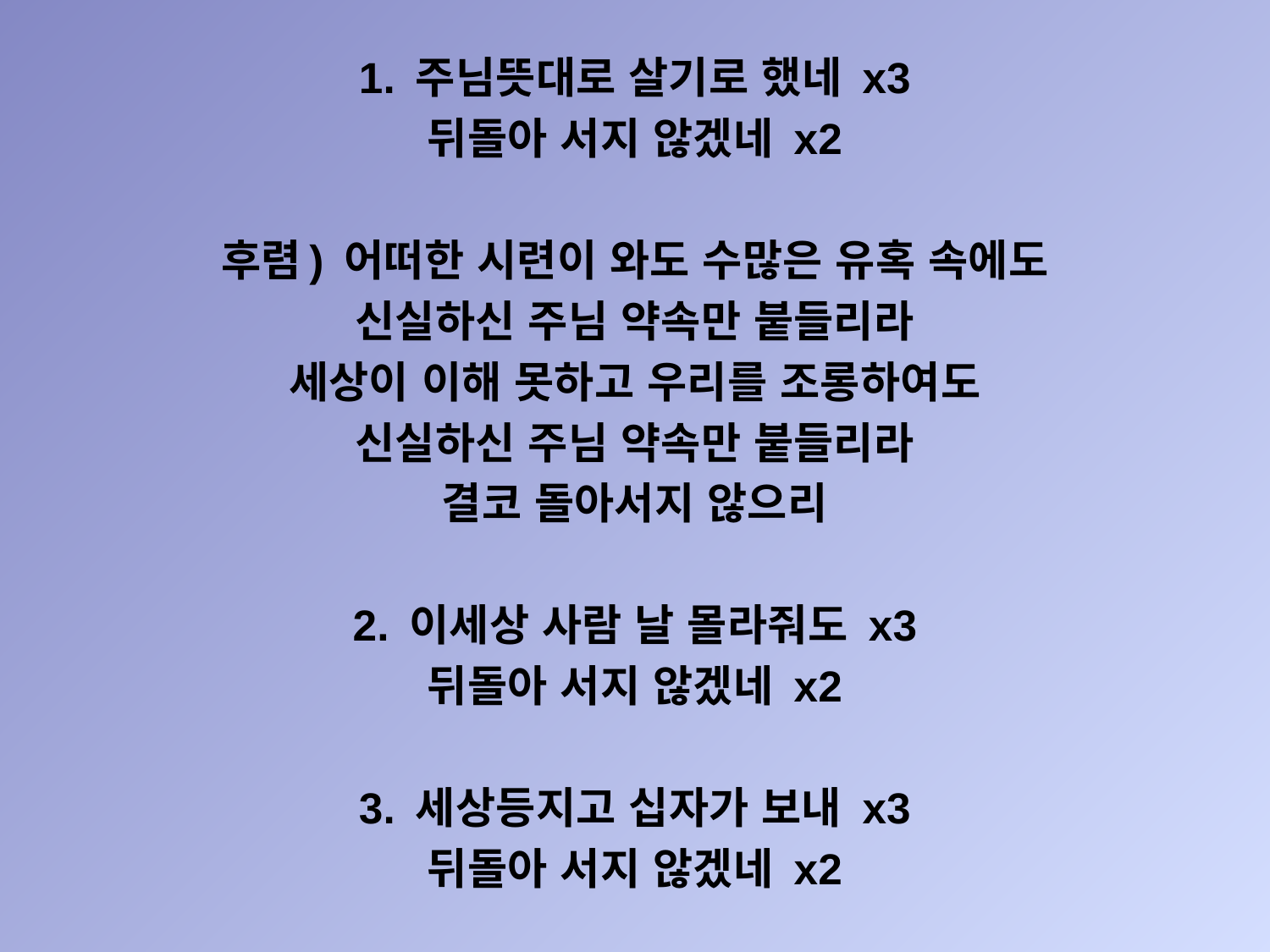

1. 주님뜻대로 살기로 했네 x3
뒤돌아 서지 않겠네 x2

후렴) 어떠한 시련이 와도 수많은 유혹 속에도
신실하신 주님 약속만 붙들리라
세상이 이해 못하고 우리를 조롱하여도
신실하신 주님 약속만 붙들리라
결코 돌아서지 않으리

2. 이세상 사람 날 몰라줘도 x3
뒤돌아 서지 않겠네 x2

3. 세상등지고 십자가 보내 x3
뒤돌아 서지 않겠네 x2